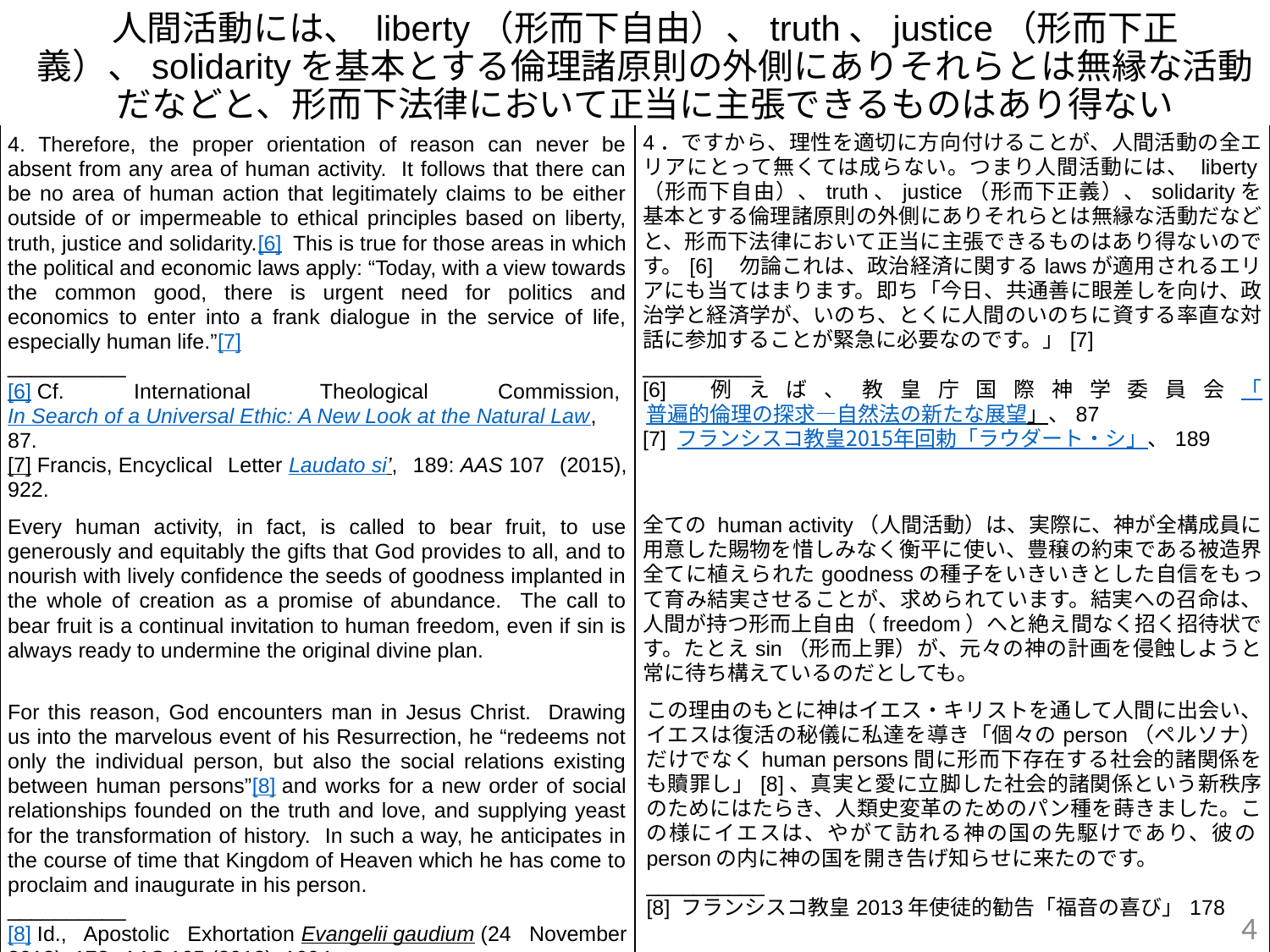

# 人間活動には、 liberty（形而下自由）、truth、justice（形而下正義）、solidarityを基本とする倫理諸原則の外側にありそれらとは無縁な活動だなどと、形而下法律において正当に主張できるものはあり得ない
| 4. Therefore, the proper orientation of reason can never be absent from any area of human activity. It follows that there can be no area of human action that legitimately claims to be either outside of or impermeable to ethical principles based on liberty, truth, justice and solidarity.[6]  This is true for those areas in which the political and economic laws apply: “Today, with a view towards the common good, there is urgent need for politics and economics to enter into a frank dialogue in the service of life, especially human life.”[7] \_\_\_\_\_\_\_\_\_\_ [6] Cf. International Theological Commission, In Search of a Universal Ethic: A New Look at the Natural Law, 87. [7] Francis, Encyclical Letter Laudato si’, 189: AAS 107 (2015), 922. | 4．ですから、理性を適切に方向付けることが、人間活動の全エリアにとって無くては成らない。つまり人間活動には、 liberty（形而下自由）、truth、justice（形而下正義）、solidarityを基本とする倫理諸原則の外側にありそれらとは無縁な活動だなどと、形而下法律において正当に主張できるものはあり得ないのです。[6]　勿論これは、政治経済に関するlawsが適用されるエリアにも当てはまります。即ち「今日、共通善に眼差しを向け、政治学と経済学が、いのち、とくに人間のいのちに資する率直な対話に参加することが緊急に必要なのです。」[7] \_\_\_\_\_\_\_\_\_\_ [6] 例えば、教皇庁国際神学委員会「普遍的倫理の探求―自然法の新たな展望」、87 [7] フランシスコ教皇2015年回勅「ラウダート・シ」、189 |
| --- | --- |
| Every human activity, in fact, is called to bear fruit, to use generously and equitably the gifts that God provides to all, and to nourish with lively confidence the seeds of goodness implanted in the whole of creation as a promise of abundance. The call to bear fruit is a continual invitation to human freedom, even if sin is always ready to undermine the original divine plan. | 全ての human activity（人間活動）は、実際に、神が全構成員に用意した賜物を惜しみなく衡平に使い、豊穣の約束である被造界全てに植えられたgoodnessの種子をいきいきとした自信をもって育み結実させることが、求められています。結実への召命は、人間が持つ形而上自由（freedom）へと絶え間なく招く招待状です。たとえsin（形而上罪）が、元々の神の計画を侵蝕しようと常に待ち構えているのだとしても。 |
| For this reason, God encounters man in Jesus Christ. Drawing us into the marvelous event of his Resurrection, he “redeems not only the individual person, but also the social relations existing between human persons”[8] and works for a new order of social relationships founded on the truth and love, and supplying yeast for the transformation of history. In such a way, he anticipates in the course of time that Kingdom of Heaven which he has come to proclaim and inaugurate in his person. \_\_\_\_\_\_\_\_\_\_ [8] Id., Apostolic Exhortation Evangelii gaudium (24 November 2013), 178: AAS 105 (2013), 1094. | この理由のもとに神はイエス・キリストを通して人間に出会い、イエスは復活の秘儀に私達を導き「個々のperson（ペルソナ）だけでなくhuman persons間に形而下存在する社会的諸関係をも贖罪し」[8]、真実と愛に立脚した社会的諸関係という新秩序のためにはたらき、人類史変革のためのパン種を蒔きました。この様にイエスは、やがて訪れる神の国の先駆けであり、彼のpersonの内に神の国を開き告げ知らせに来たのです。 \_\_\_\_\_\_\_\_\_\_ [8] フランシスコ教皇2013年使徒的勧告「福音の喜び」178 |
4